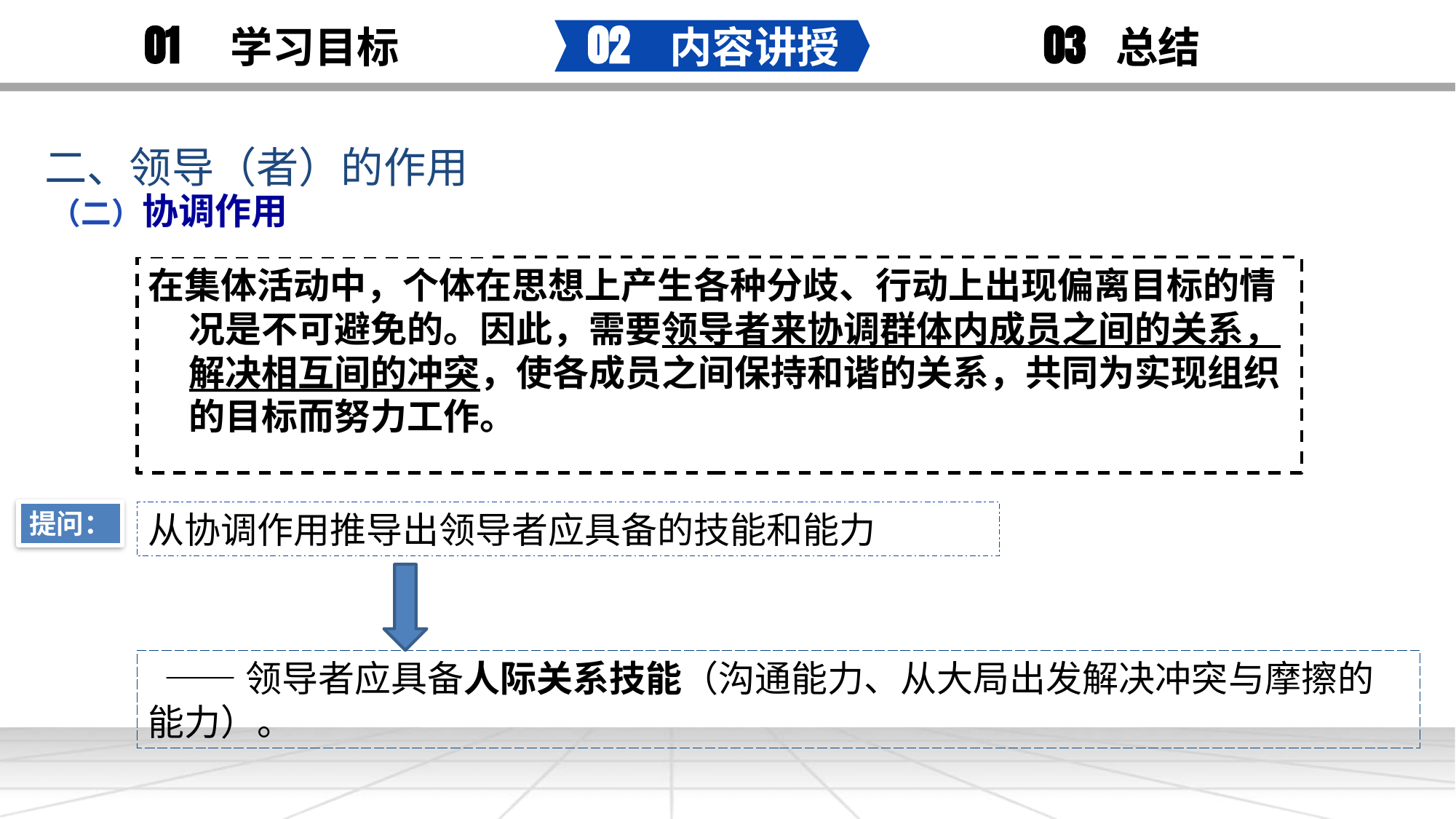

02   内容讲授
03  总结
01    学习目标

二、领导（者）的作用
（二）协调作用
在集体活动中，个体在思想上产生各种分歧、行动上出现偏离目标的情况是不可避免的。因此，需要领导者来协调群体内成员之间的关系，解决相互间的冲突，使各成员之间保持和谐的关系，共同为实现组织的目标而努力工作。

提问：
从协调作用推导出领导者应具备的技能和能力

  ——领导者应具备人际关系技能（沟通能力、从大局出发解决冲突与摩擦的能力）。